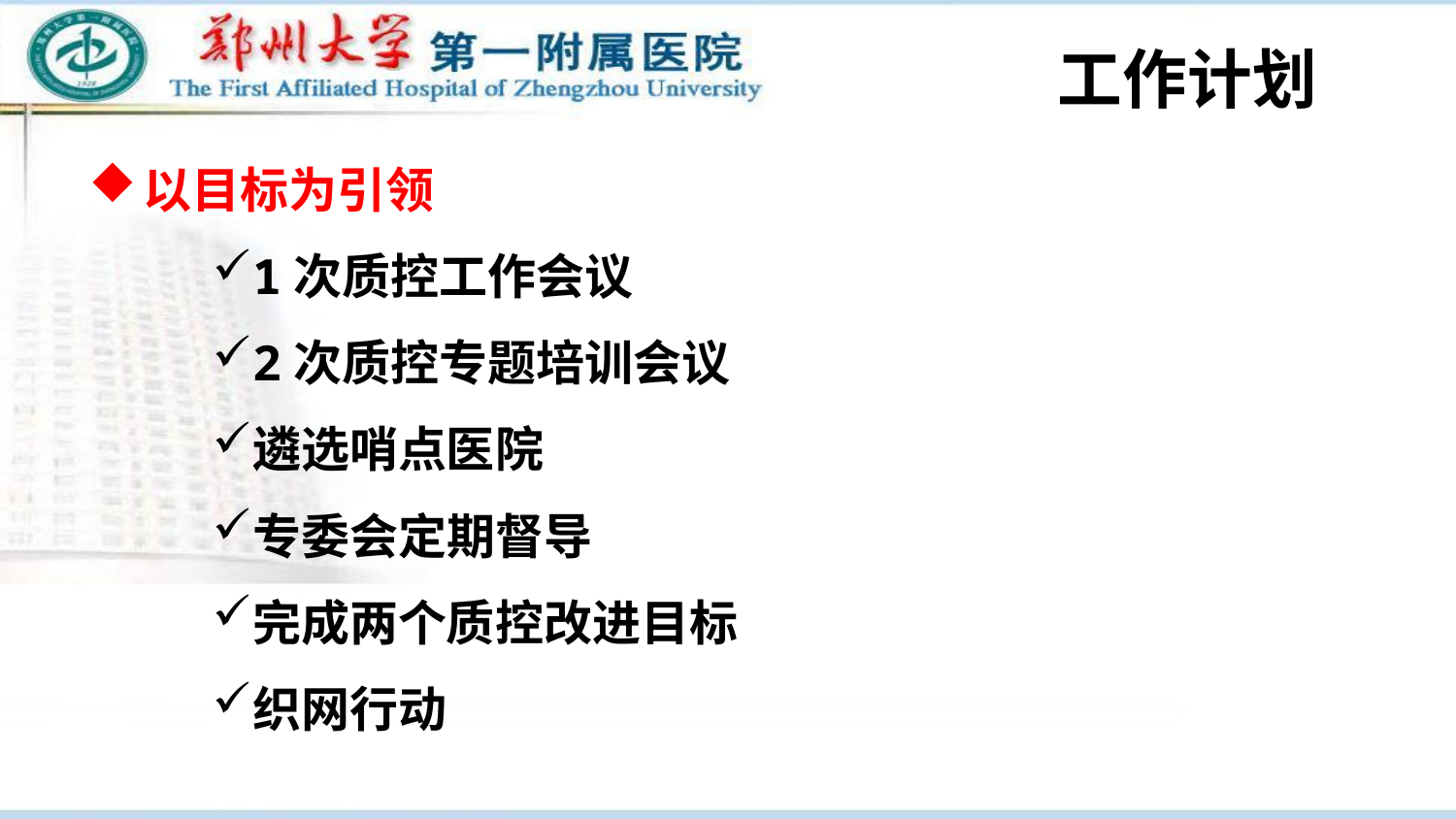

# 工作计划
以目标为引领
1次质控工作会议
2次质控专题培训会议
遴选哨点医院
专委会定期督导
完成两个质控改进目标
织网行动